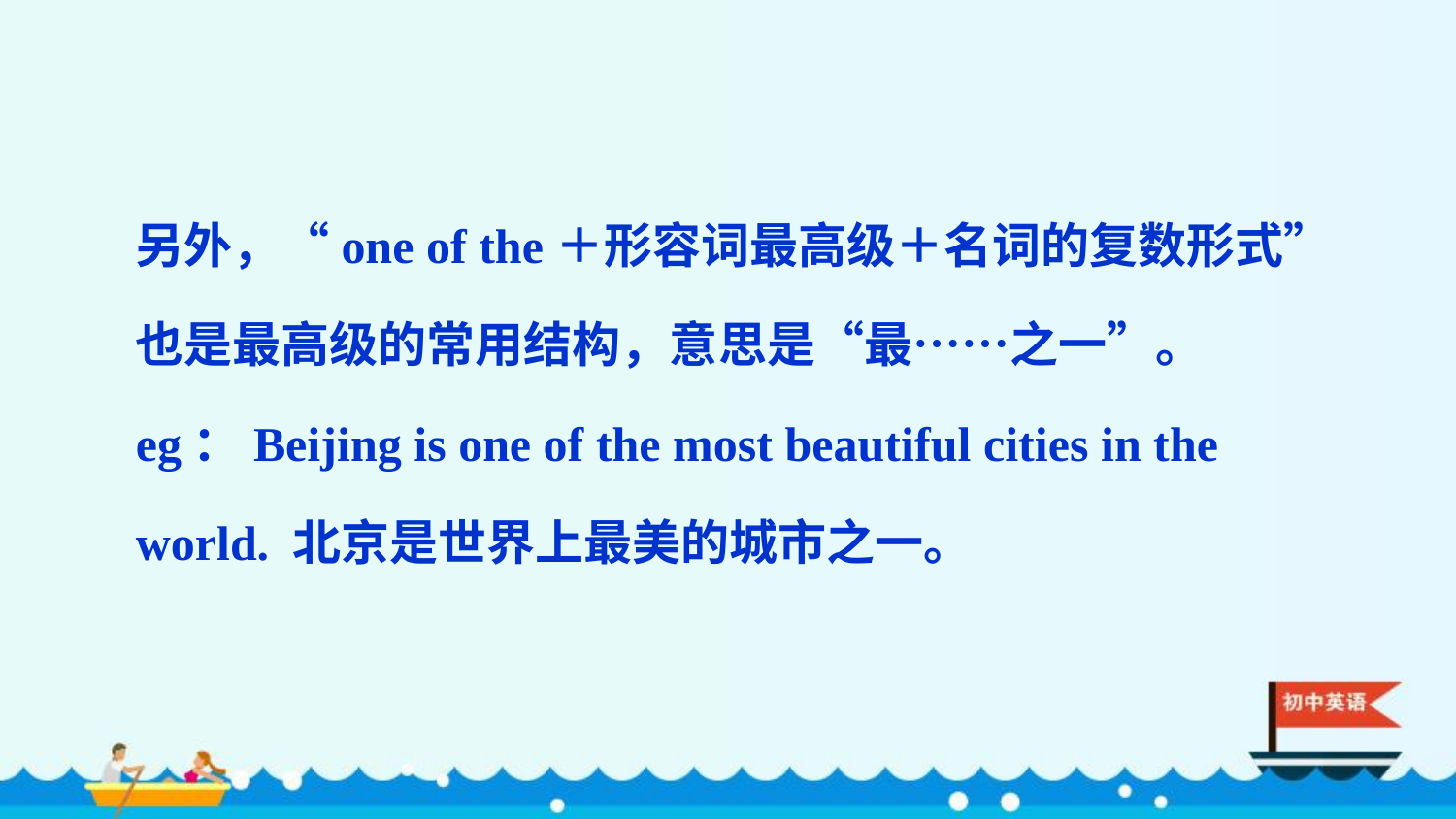

另外，“one of the＋形容词最高级＋名词的复数形式”也是最高级的常用结构，意思是“最……之一”。
eg：Beijing is one of the most beautiful cities in the world. 北京是世界上最美的城市之一。